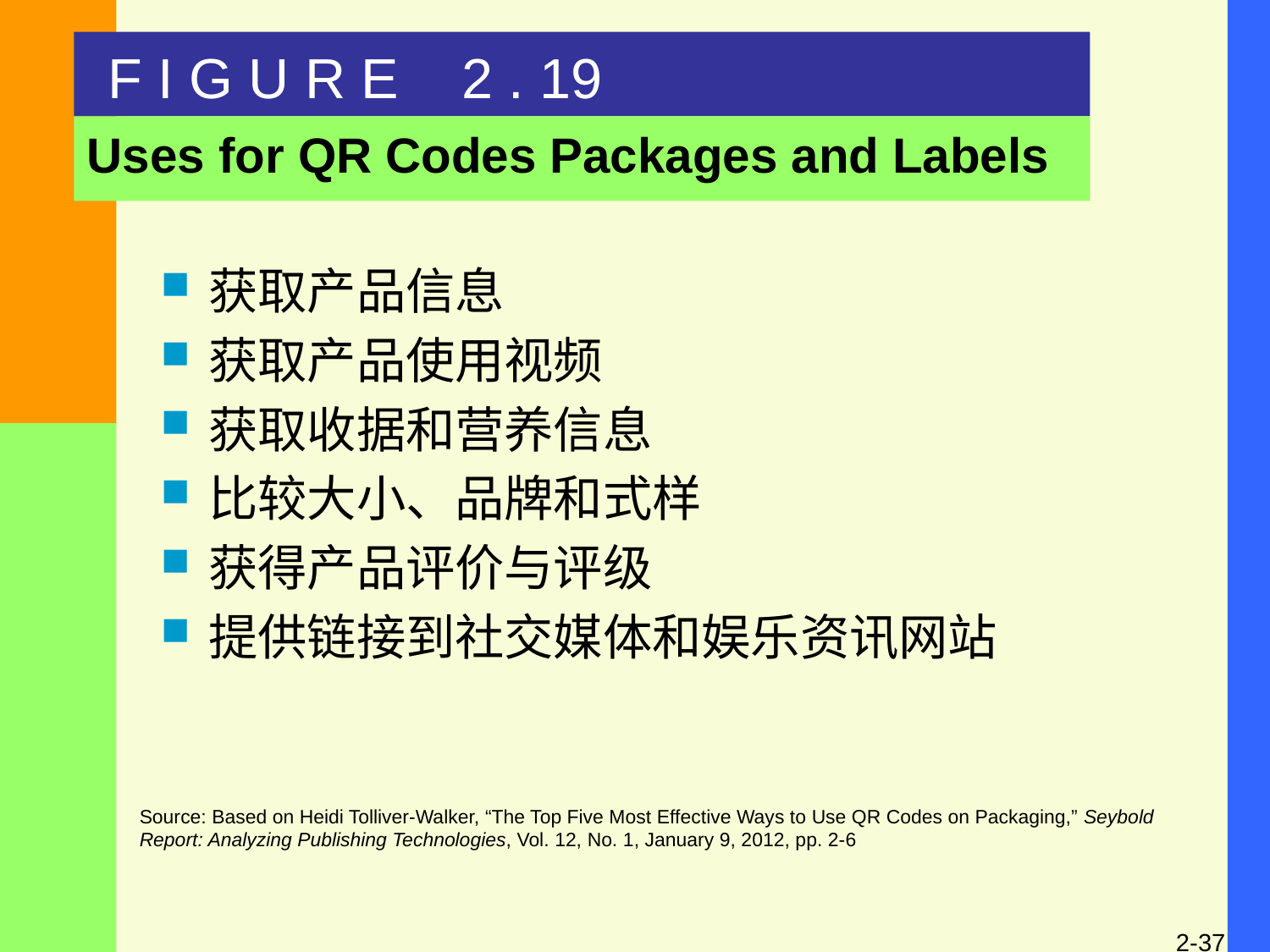

F I G U R E    2 . 19

Uses for QR Codes Packages and Labels
获取产品信息
获取产品使用视频
获取收据和营养信息
比较大小、品牌和式样
获得产品评价与评级
提供链接到社交媒体和娱乐资讯网站

Source: Based on Heidi Tolliver-Walker, “The Top Five Most Effective Ways to Use QR Codes on Packaging,” Seybold Report: Analyzing Publishing Technologies, Vol. 12, No. 1, January 9, 2012, pp. 2-6
2-37